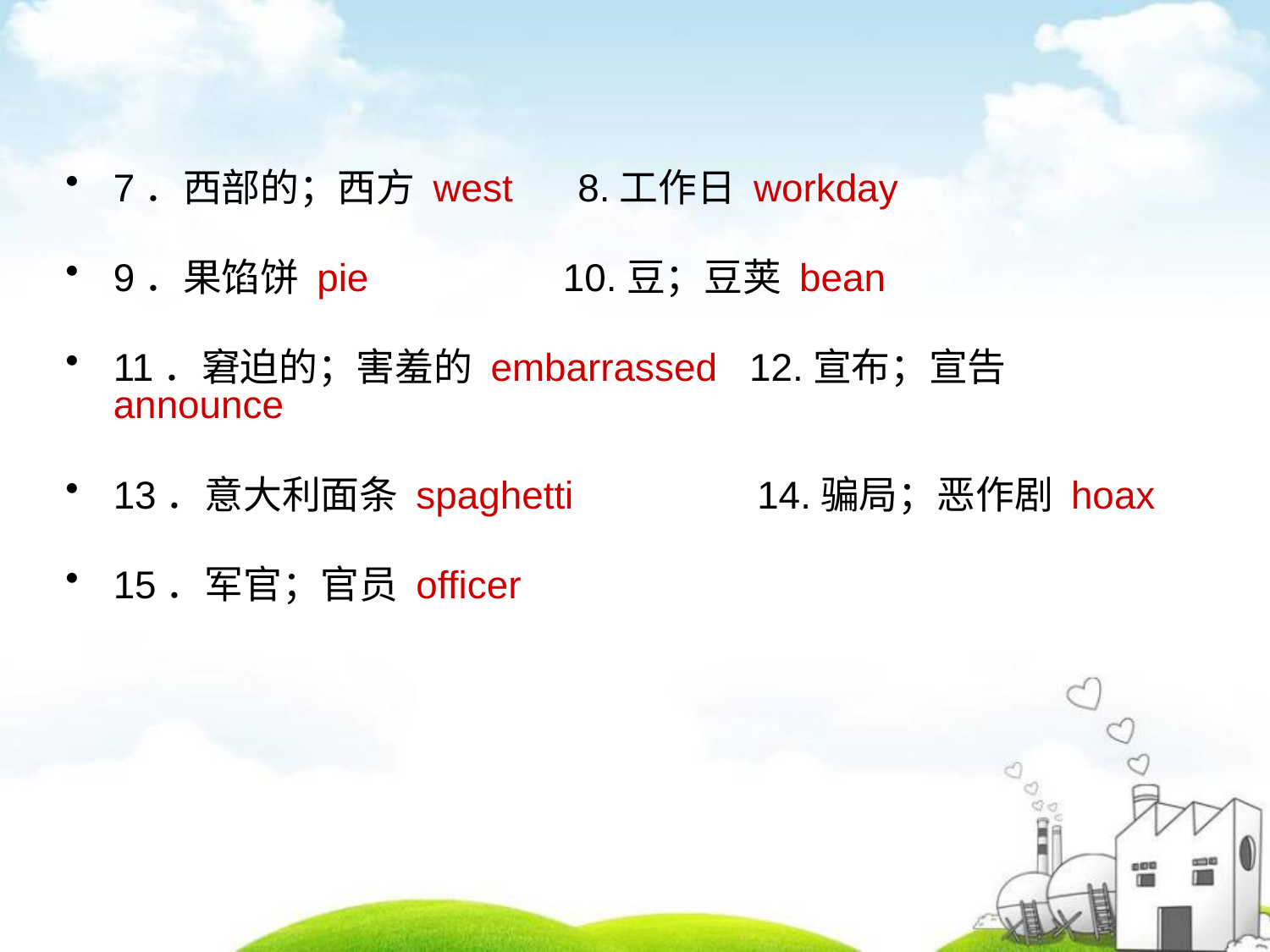

7．西部的；西方 west      8.工作日 workday

9．果馅饼 pie                  10.豆；豆荚 bean

11．窘迫的；害羞的 embarrassed   12.宣布；宣告 announce

13．意大利面条 spaghetti                 14.骗局；恶作剧 hoax

15．军官；官员 officer